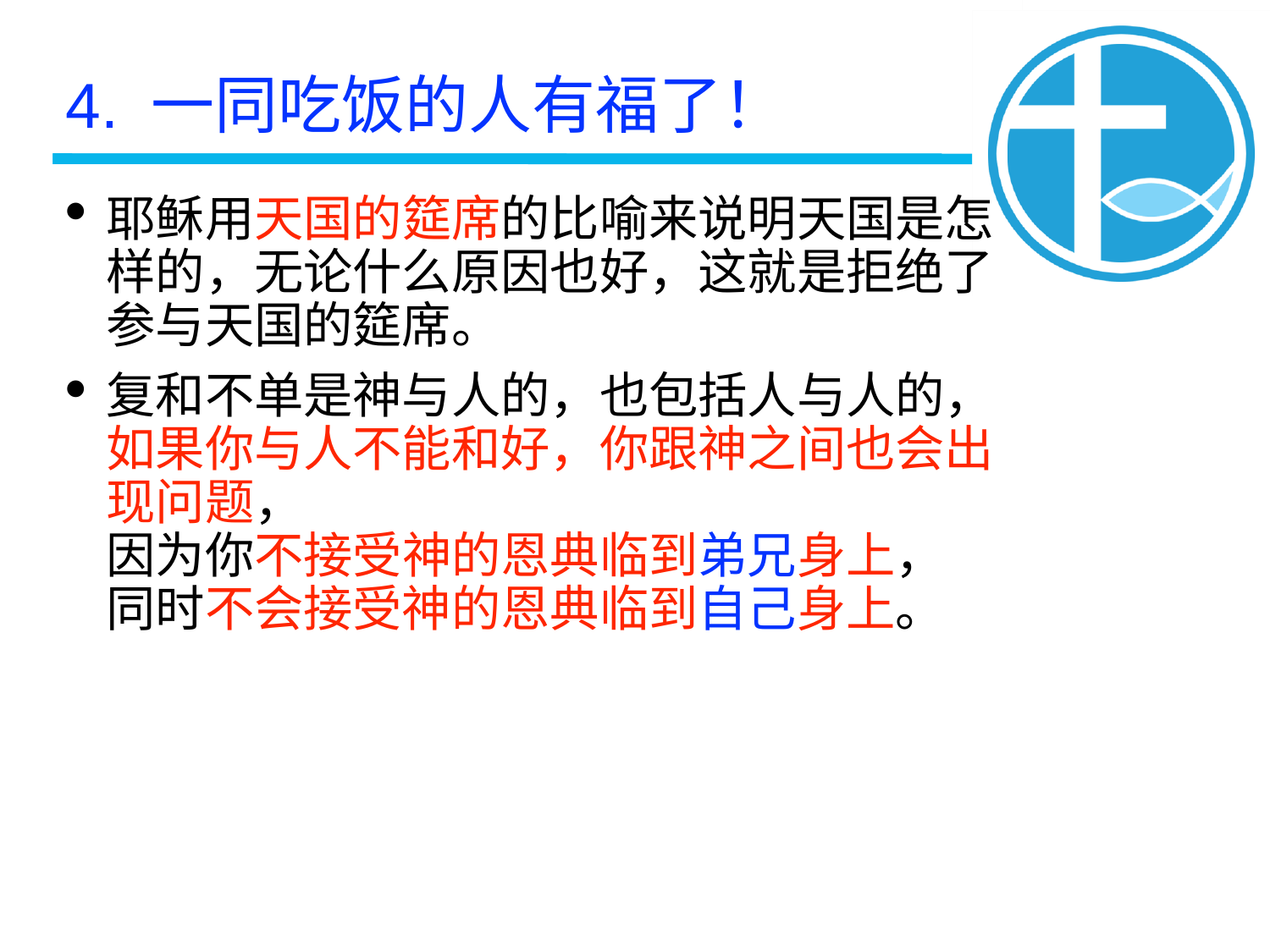

4. 一同吃饭的人有福了！
耶稣用天国的筵席的比喻来说明天国是怎样的，无论什么原因也好，这就是拒绝了参与天国的筵席。
复和不单是神与人的，也包括人与人的，如果你与人不能和好，你跟神之间也会出现问题，
因为你不接受神的恩典临到弟兄身上，
同时不会接受神的恩典临到自己身上。